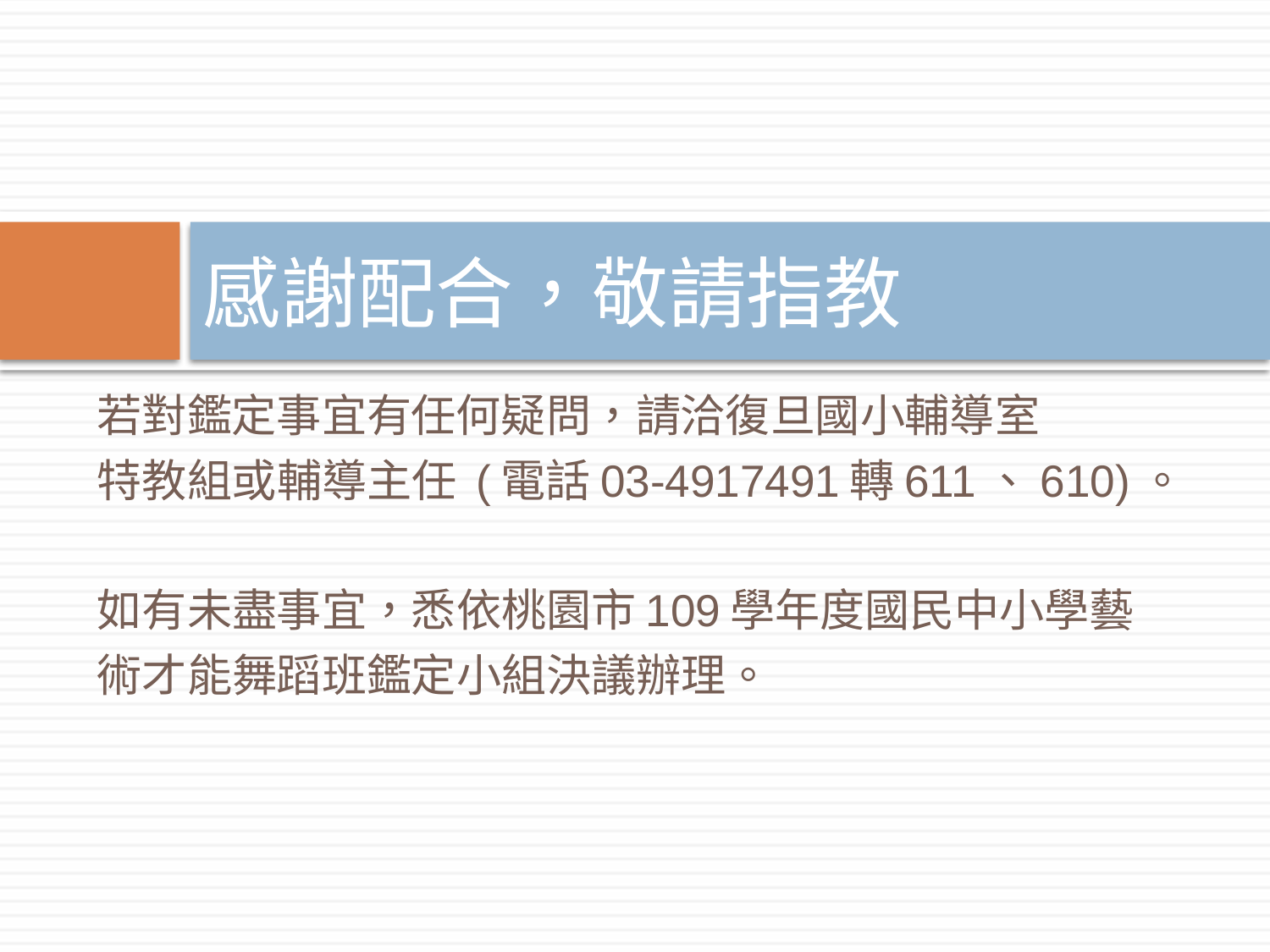

# 感謝配合，敬請指教
若對鑑定事宜有任何疑問，請洽復旦國小輔導室
特教組或輔導主任 (電話03-4917491轉611、610)。

如有未盡事宜，悉依桃園市109學年度國民中小學藝
術才能舞蹈班鑑定小組決議辦理。